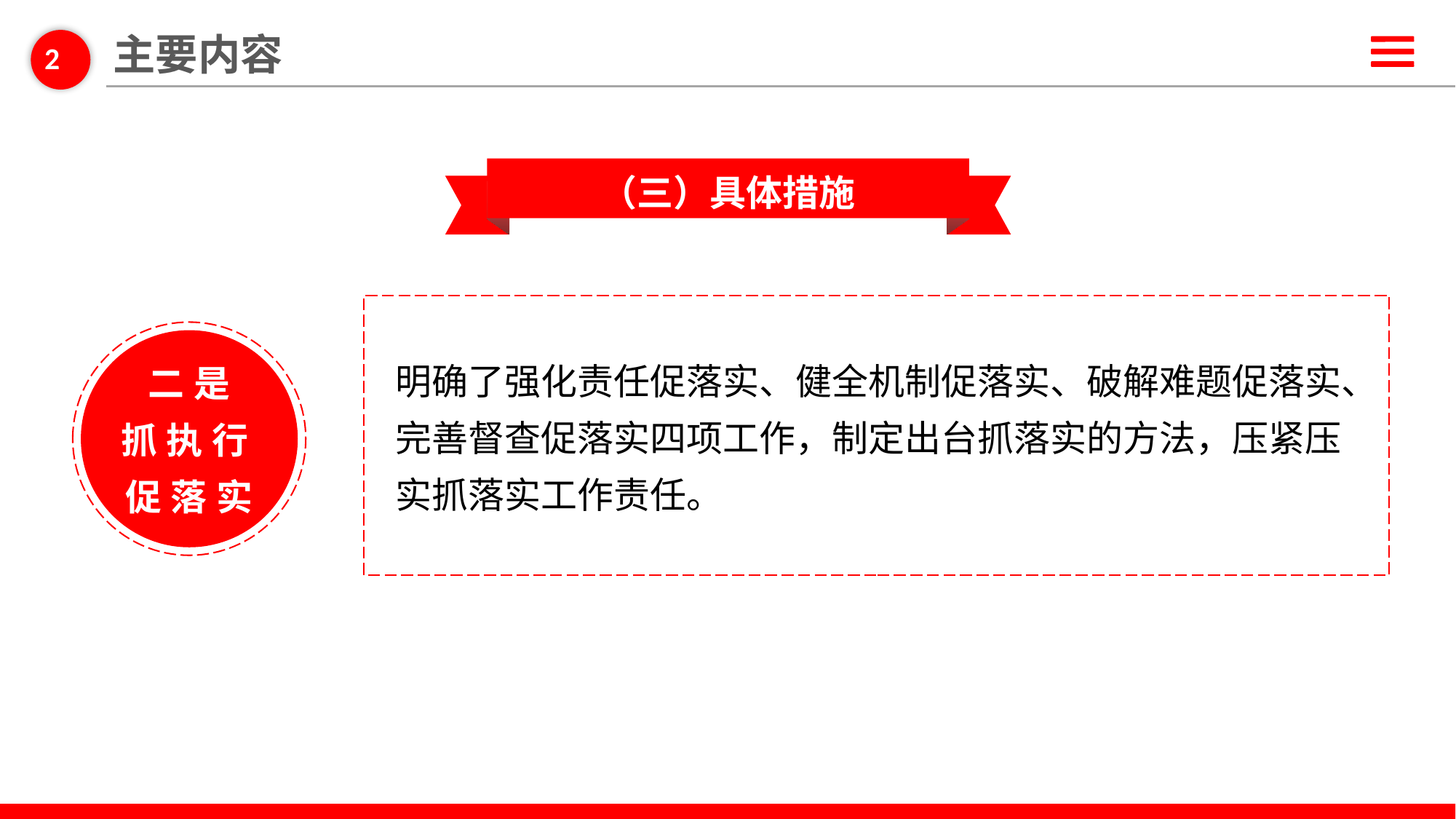

主要内容

2
（三）具体措施

明确了强化责任促落实、健全机制促落实、破解难题促落实、完善督查促落实四项工作，制定出台抓落实的方法，压紧压实抓落实工作责任。

二是
抓执行促落实